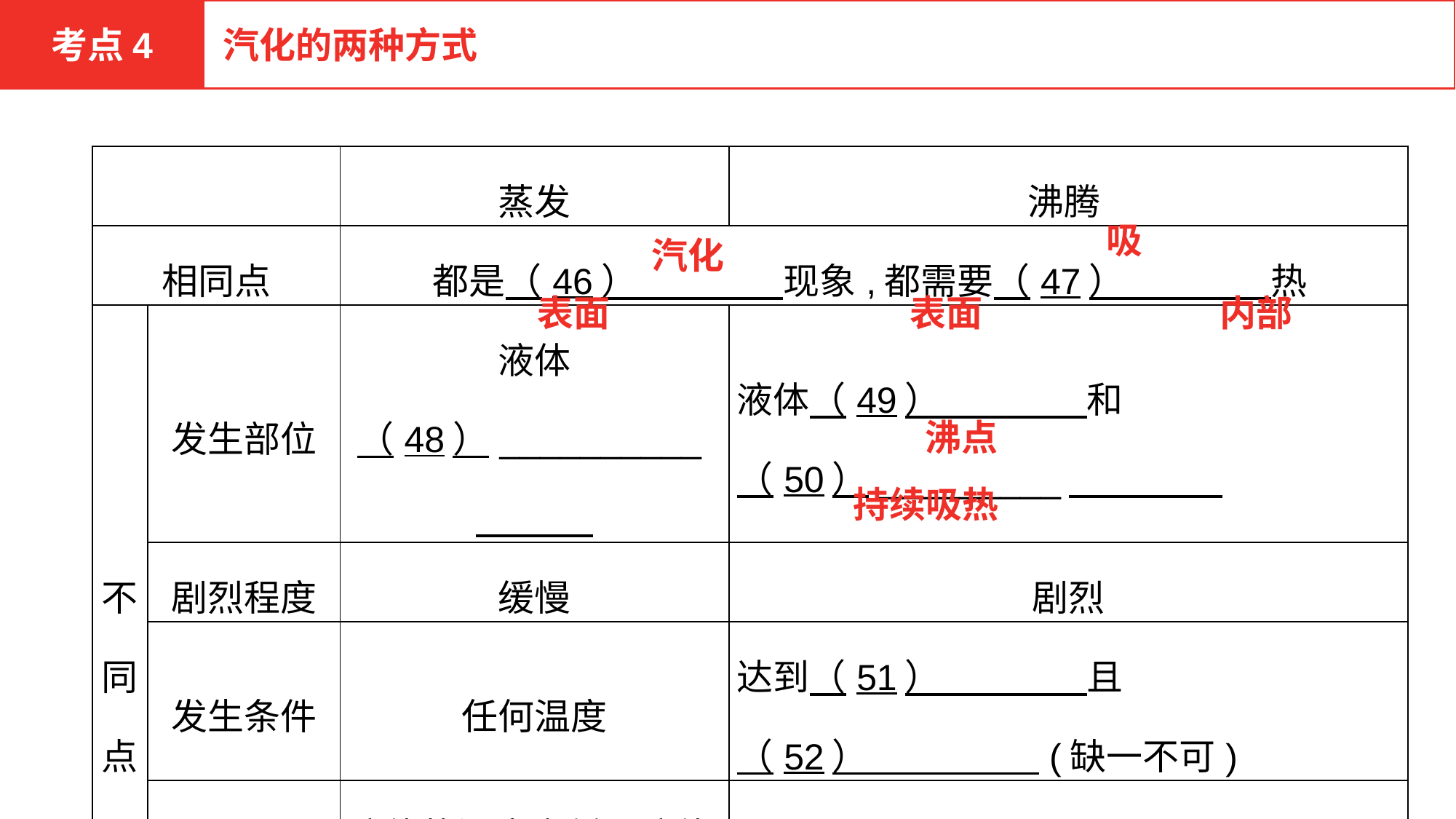

考点4
汽化的两种方式
|  |  | 蒸发 | 沸腾 |
| --- | --- | --- | --- |
| 相同点 |  | 都是（46）　　　　现象,都需要（47）　　　　热 |  |
| 不同点 | 发生部位 | 液体（48）\_\_\_\_\_\_\_\_\_\_ | 液体（49）　　　　和（50）\_\_\_\_\_\_\_\_\_ |
|  | 剧烈程度 | 缓慢 | 剧烈 |
|  | 发生条件 | 任何温度 | 达到（51）　　　　且 （52） 　　　　(缺一不可) |
|  | 影响因素 | 液体的温度高低、液体表面积的大小、液面附近的空气流动快慢 | 吸热快慢 |
吸
汽化
表面
表面
内部
沸点
持续吸热